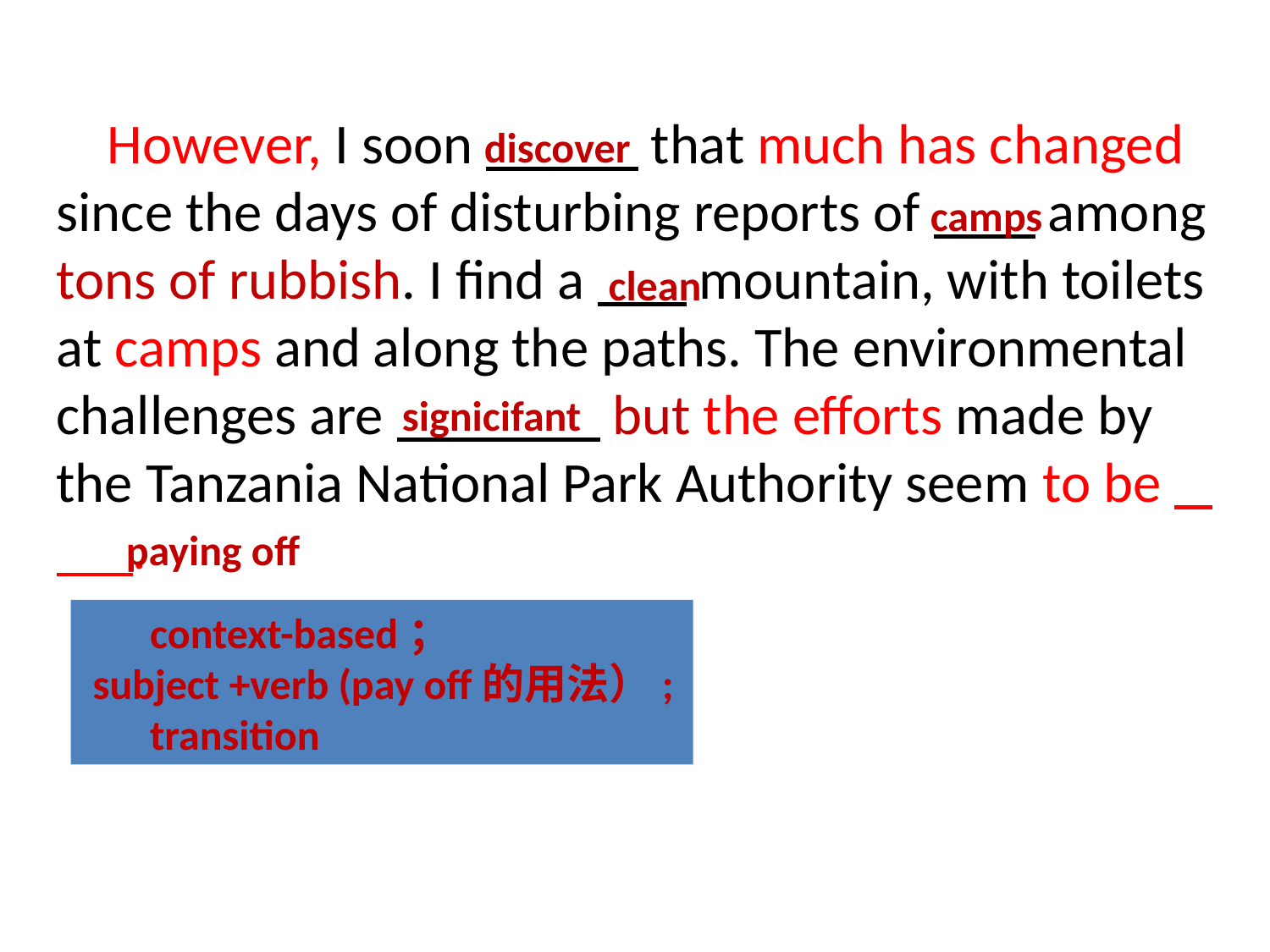

However, I soon              that much has changed since the days of disturbing reports of          among tons of rubbish. I find a         mountain, with toilets at camps and along the paths. The environmental challenges are                  but the efforts made by the Tanzania National Park Authority seem to be           .

discover
camps
clean

signicifant
  paying off
       context-based；
 subject +verb (pay off的用法）;
       transition